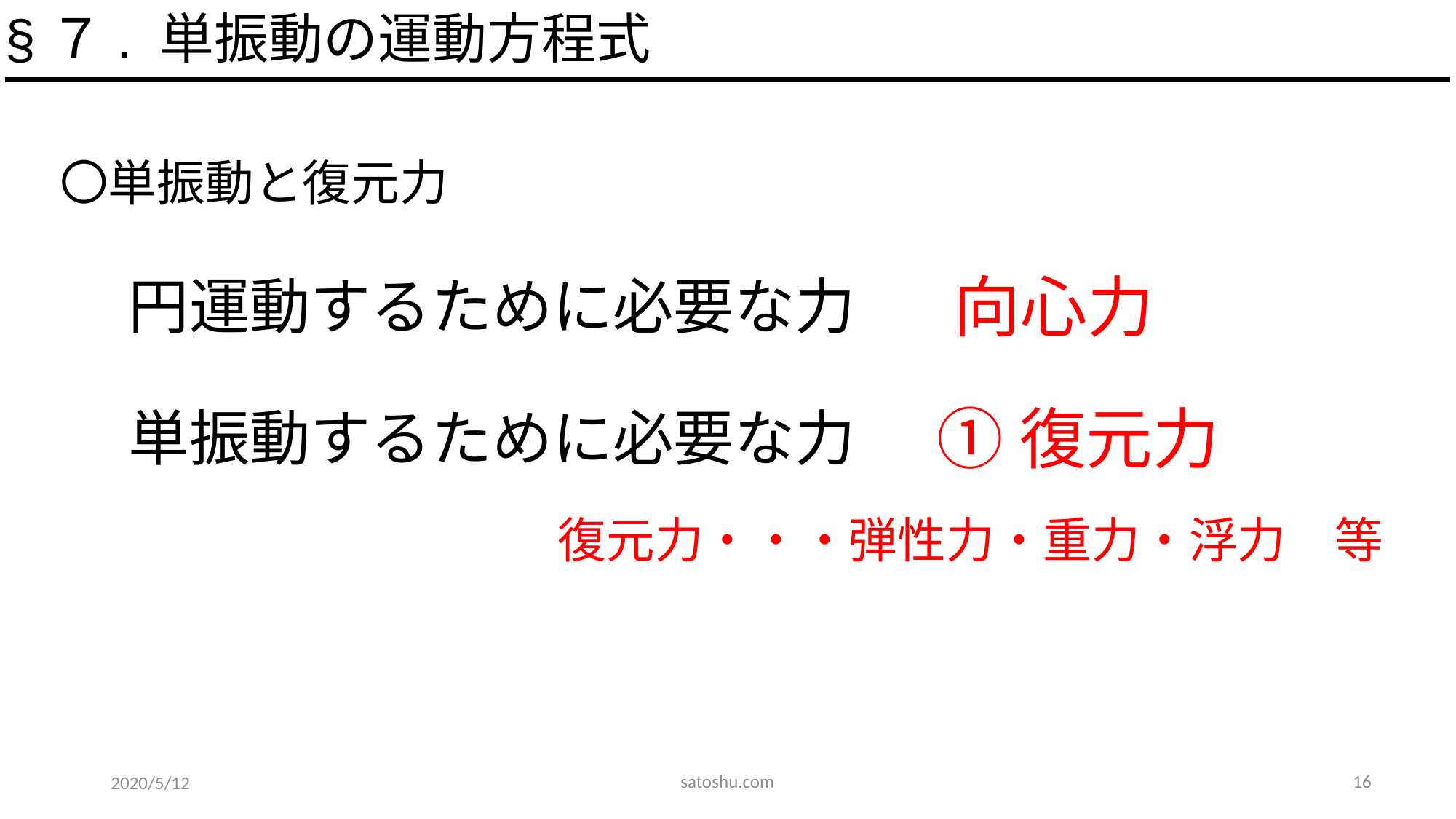

§７. 単振動の運動方程式
〇単振動と復元力
向心力
円運動するために必要な力
①復元力
単振動するために必要な力
復元力・・・弾性力・重力・浮力　等
satoshu.com
16
2020/5/12